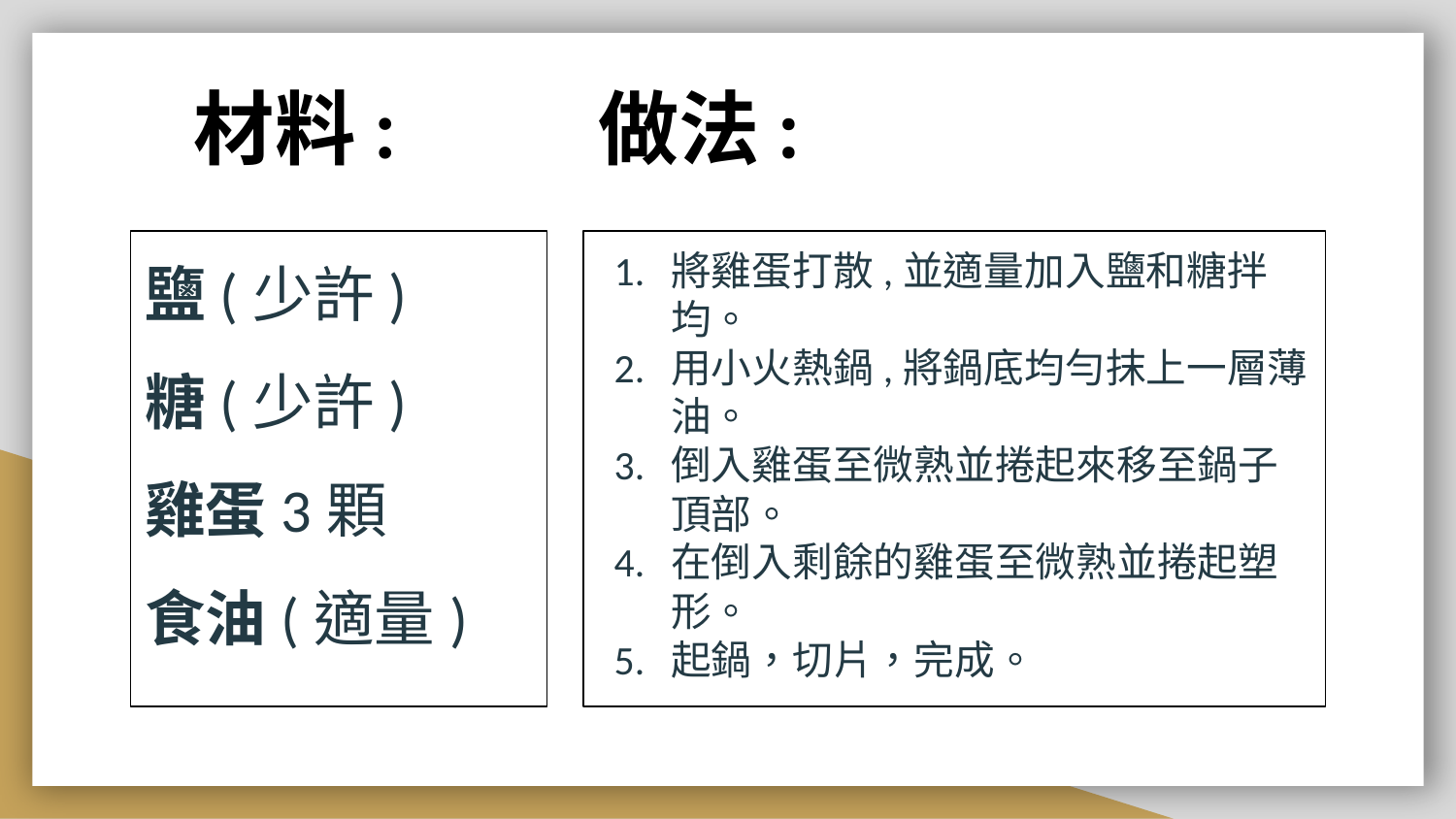

材料:
# 做法:
將雞蛋打散,並適量加入鹽和糖拌均。
用小火熱鍋,將鍋底均勻抹上一層薄油。
倒入雞蛋至微熟並捲起來移至鍋子頂部。
在倒入剩餘的雞蛋至微熟並捲起塑形。
起鍋，切片，完成。
鹽(少許)
糖(少許)
雞蛋3顆
食油(適量)